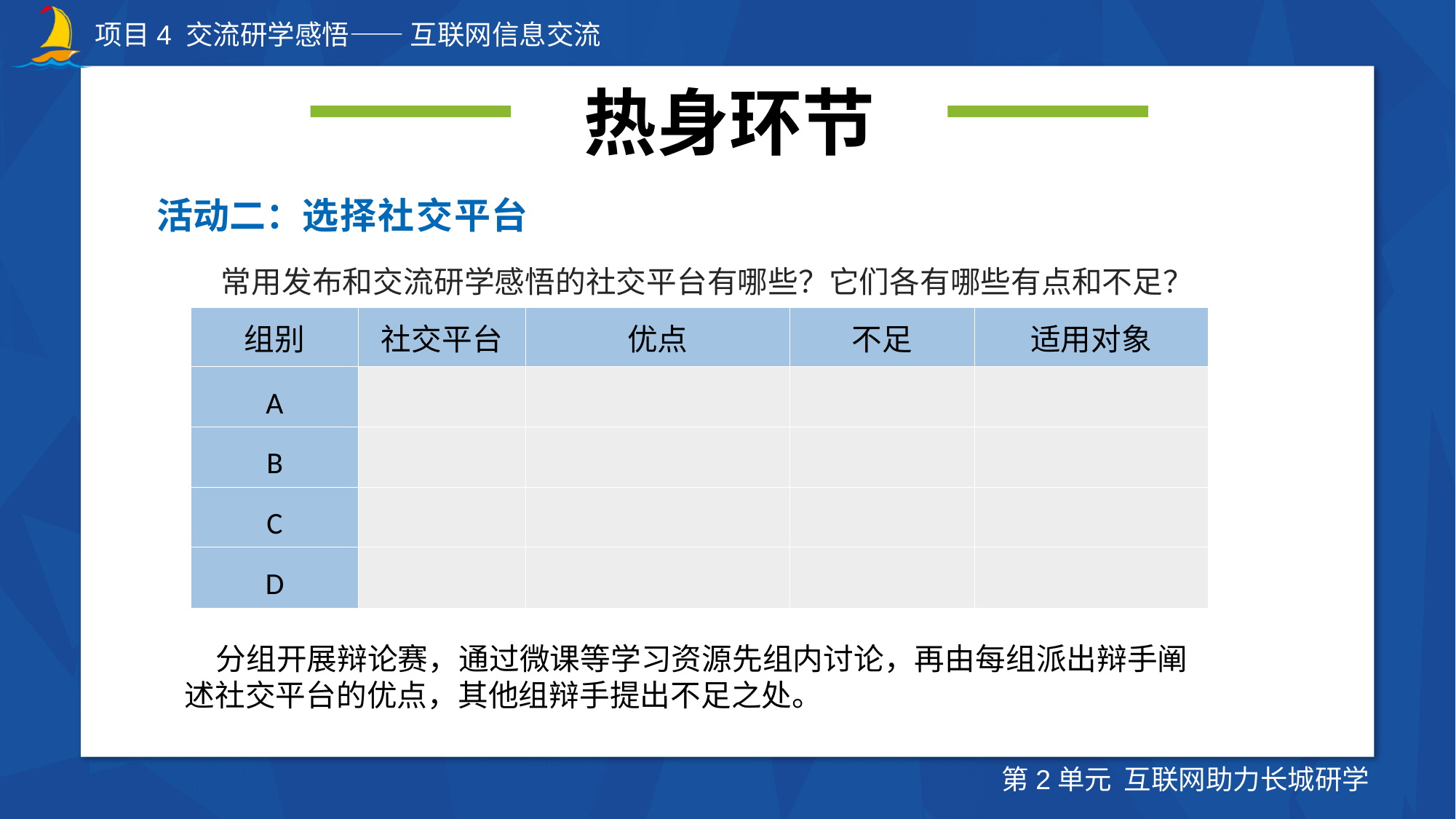

热身环节
活动二：选择社交平台
常用发布和交流研学感悟的社交平台有哪些？它们各有哪些有点和不足？
| 组别 | 社交平台 | 优点 | 不足 | 适用对象 |
| --- | --- | --- | --- | --- |
| A |  |  |  |  |
| B |  |  |  |  |
| C |  |  |  |  |
| D |  |  |  |  |
    分组开展辩论赛，通过微课等学习资源先组内讨论，再由每组派出辩手阐述社交平台的优点，其他组辩手提出不足之处。